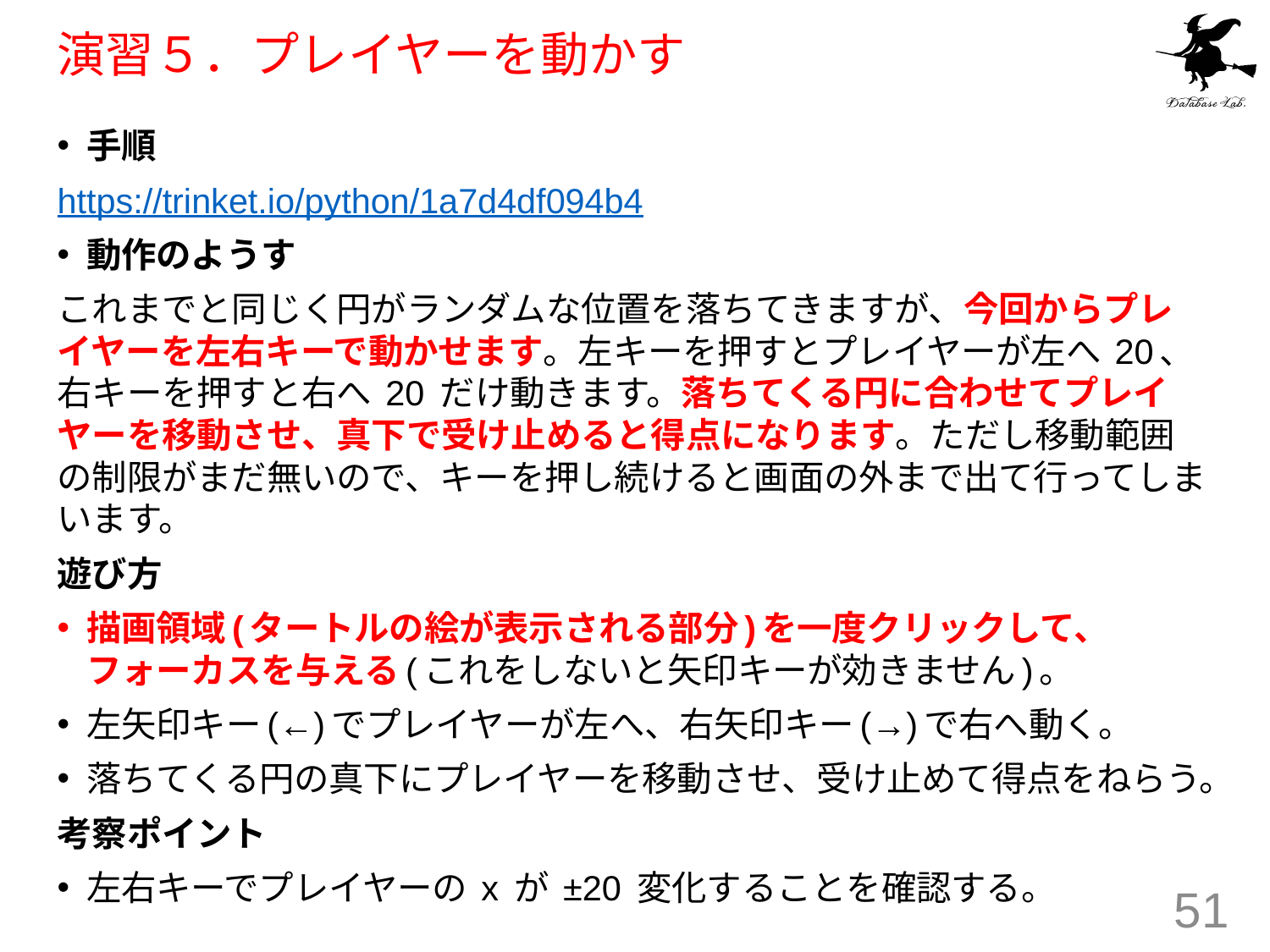

# 演習５．プレイヤーを動かす
手順
https://trinket.io/python/1a7d4df094b4
動作のようす
これまでと同じく円がランダムな位置を落ちてきますが、今回からプレイヤーを左右キーで動かせます。左キーを押すとプレイヤーが左へ 20、右キーを押すと右へ 20 だけ動きます。落ちてくる円に合わせてプレイヤーを移動させ、真下で受け止めると得点になります。ただし移動範囲の制限がまだ無いので、キーを押し続けると画面の外まで出て行ってしまいます。
遊び方
描画領域(タートルの絵が表示される部分)を一度クリックして、フォーカスを与える(これをしないと矢印キーが効きません)。
左矢印キー(←)でプレイヤーが左へ、右矢印キー(→)で右へ動く。
落ちてくる円の真下にプレイヤーを移動させ、受け止めて得点をねらう。
考察ポイント
左右キーでプレイヤーの x が ±20 変化することを確認する。

51